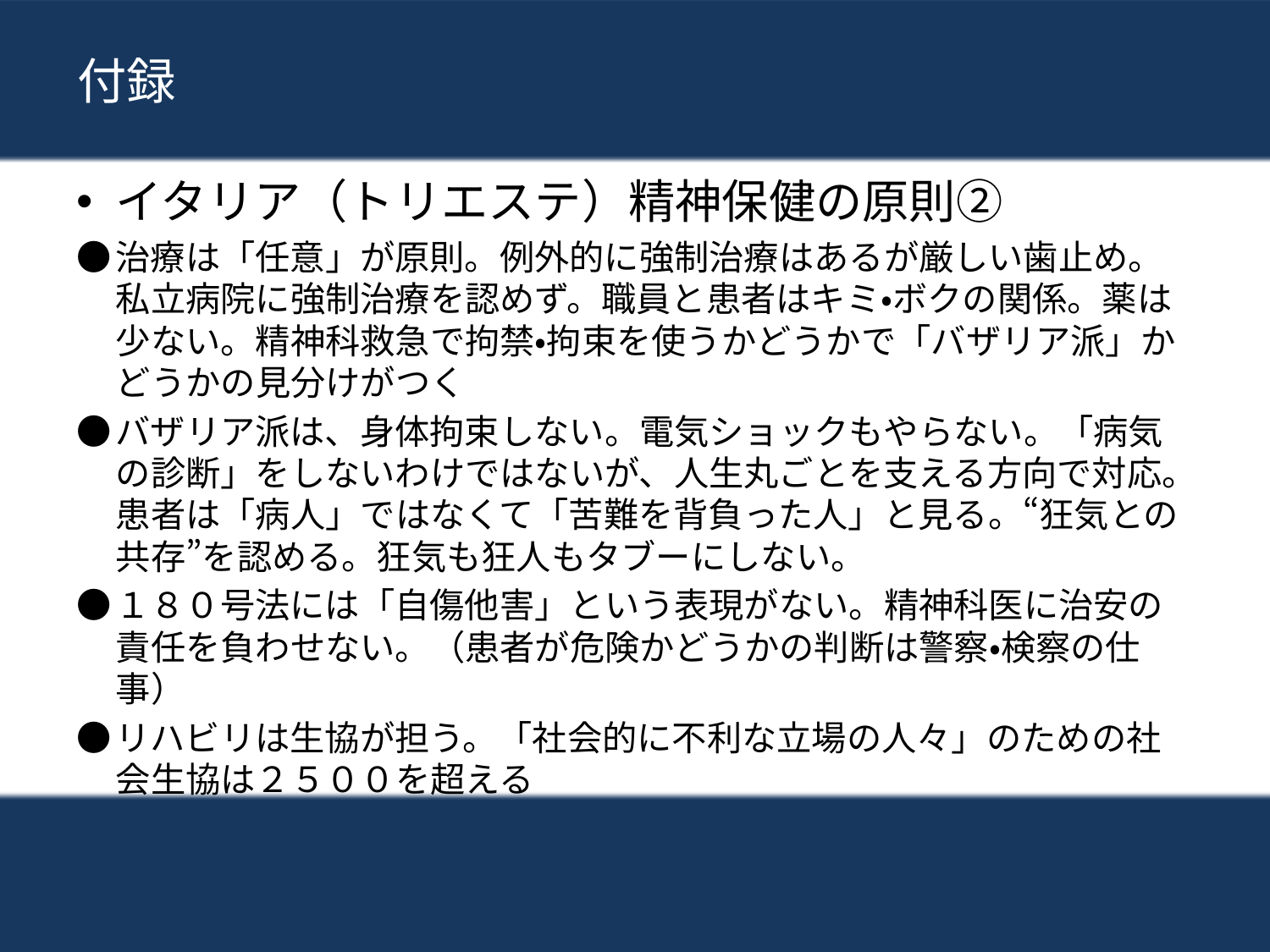

付録
イタリア（トリエステ）精神保健の原則②
●治療は「任意」が原則。例外的に強制治療はあるが厳しい歯止め。私立病院に強制治療を認めず。職員と患者はキミ・ボクの関係。薬は少ない。精神科救急で拘禁・拘束を使うかどうかで「バザリア派」かどうかの見分けがつく
●バザリア派は、身体拘束しない。電気ショックもやらない。「病気の診断」をしないわけではないが、人生丸ごとを支える方向で対応。患者は「病人」ではなくて「苦難を背負った人」と見る。“狂気との共存”を認める。狂気も狂人もタブーにしない。
●１８０号法には「自傷他害」という表現がない。精神科医に治安の責任を負わせない。（患者が危険かどうかの判断は警察・検察の仕事）
●リハビリは生協が担う。「社会的に不利な立場の人々」のための社会生協は２５００を超える